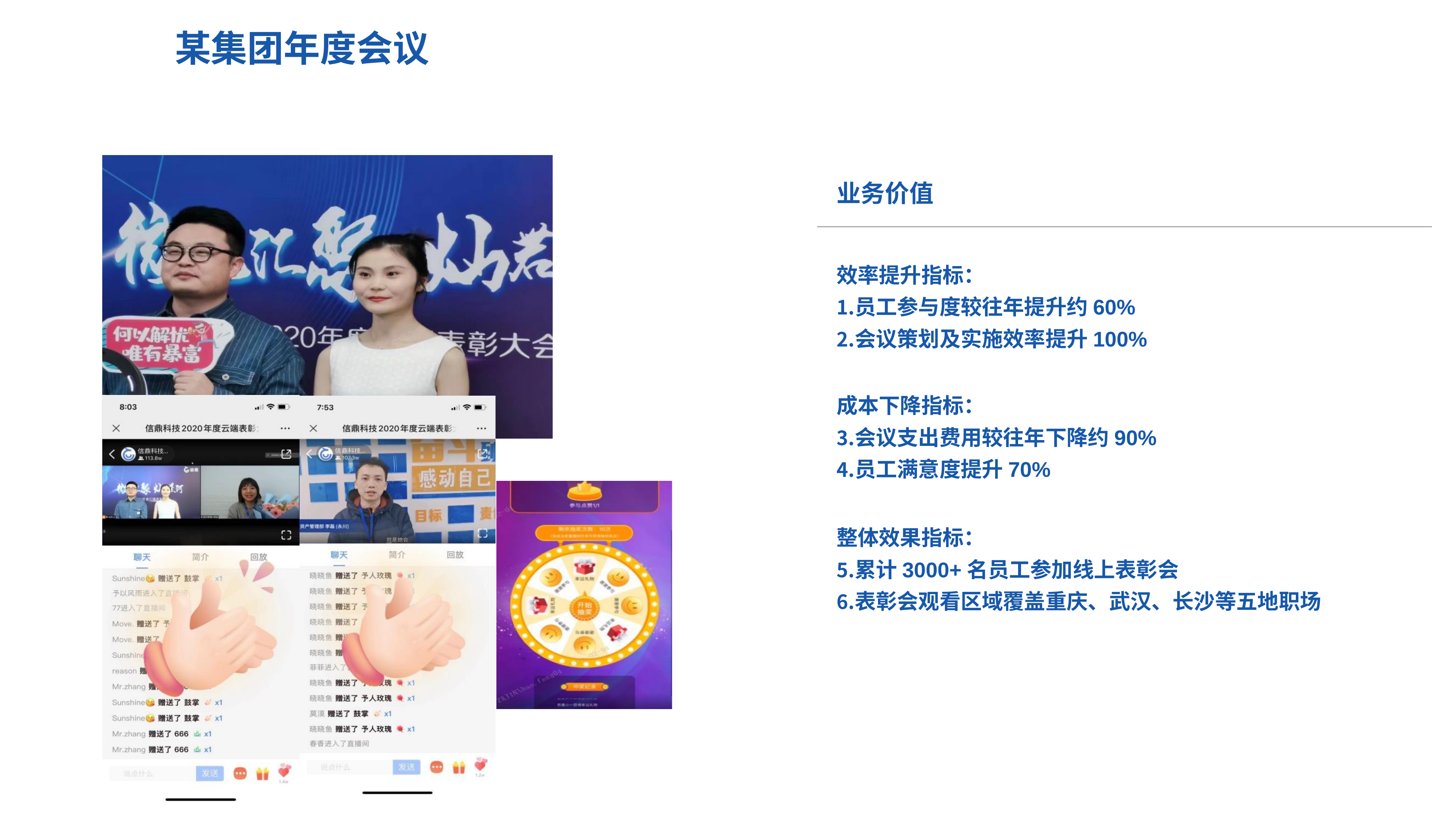

# 某集团年度会议

业务价值

效率提升指标：
员工参与度较往年提升约60%
会议策划及实施效率提升100%

成本下降指标：
会议支出费用较往年下降约90%
员工满意度提升70%

整体效果指标：
累计3000+名员工参加线上表彰会
表彰会观看区域覆盖重庆、武汉、长沙等五地职场